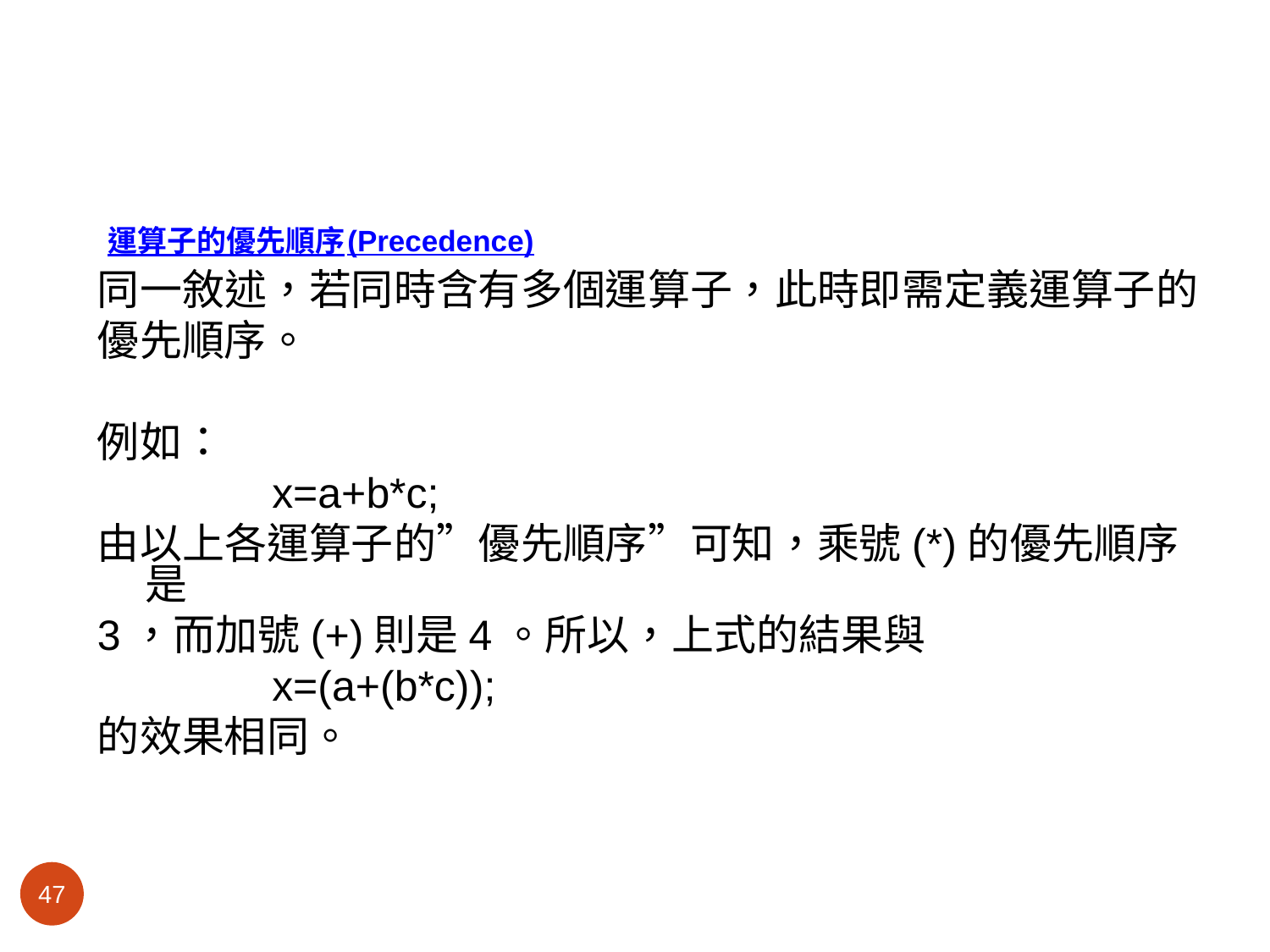

# 運算子的優先順序(Precedence)
同一敘述，若同時含有多個運算子，此時即需定義運算子的
優先順序。

例如：
   		x=a+b*c;
由以上各運算子的”優先順序”可知，乘號(*)的優先順序是
3，而加號(+)則是4。所以，上式的結果與
		x=(a+(b*c));
的效果相同。

47